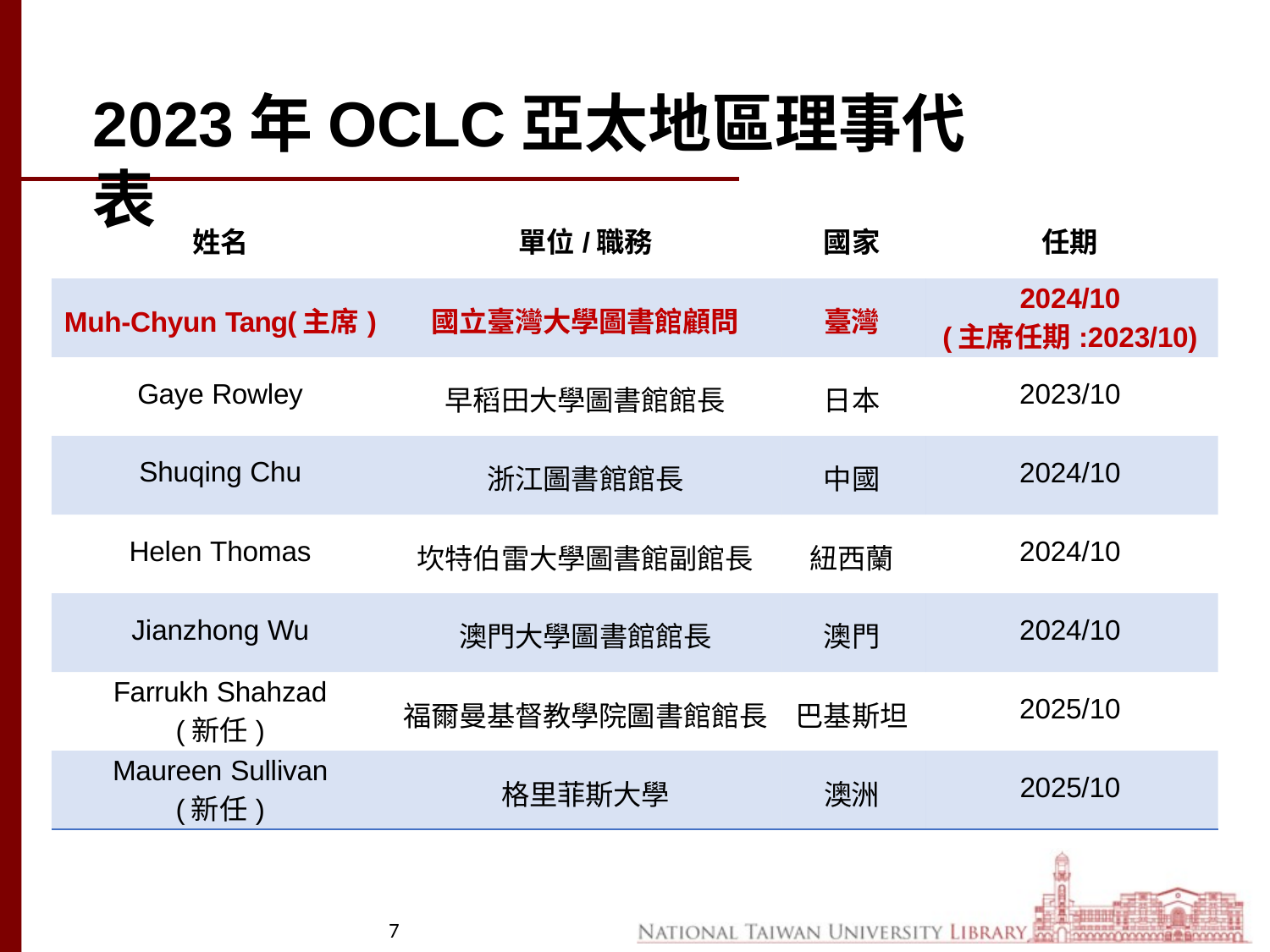

# 2023年OCLC亞太地區理事代表
| 姓名 | 單位/職務 | 國家 | 任期 |
| --- | --- | --- | --- |
| Muh-Chyun Tang(主席) | 國立臺灣大學圖書館顧問 | 臺灣 | 2024/10 (主席任期:2023/10) |
| Gaye Rowley | 早稻田大學圖書館館長 | 日本 | 2023/10 |
| Shuqing Chu | 浙江圖書館館長 | 中國 | 2024/10 |
| Helen Thomas | 坎特伯雷大學圖書館副館長 | 紐西蘭 | 2024/10 |
| Jianzhong Wu | 澳門大學圖書館館長 | 澳門 | 2024/10 |
| Farrukh Shahzad (新任) | 福爾曼基督教學院圖書館館長 | 巴基斯坦 | 2025/10 |
| Maureen Sullivan (新任) | 格里菲斯大學 | 澳洲 | 2025/10 |
7